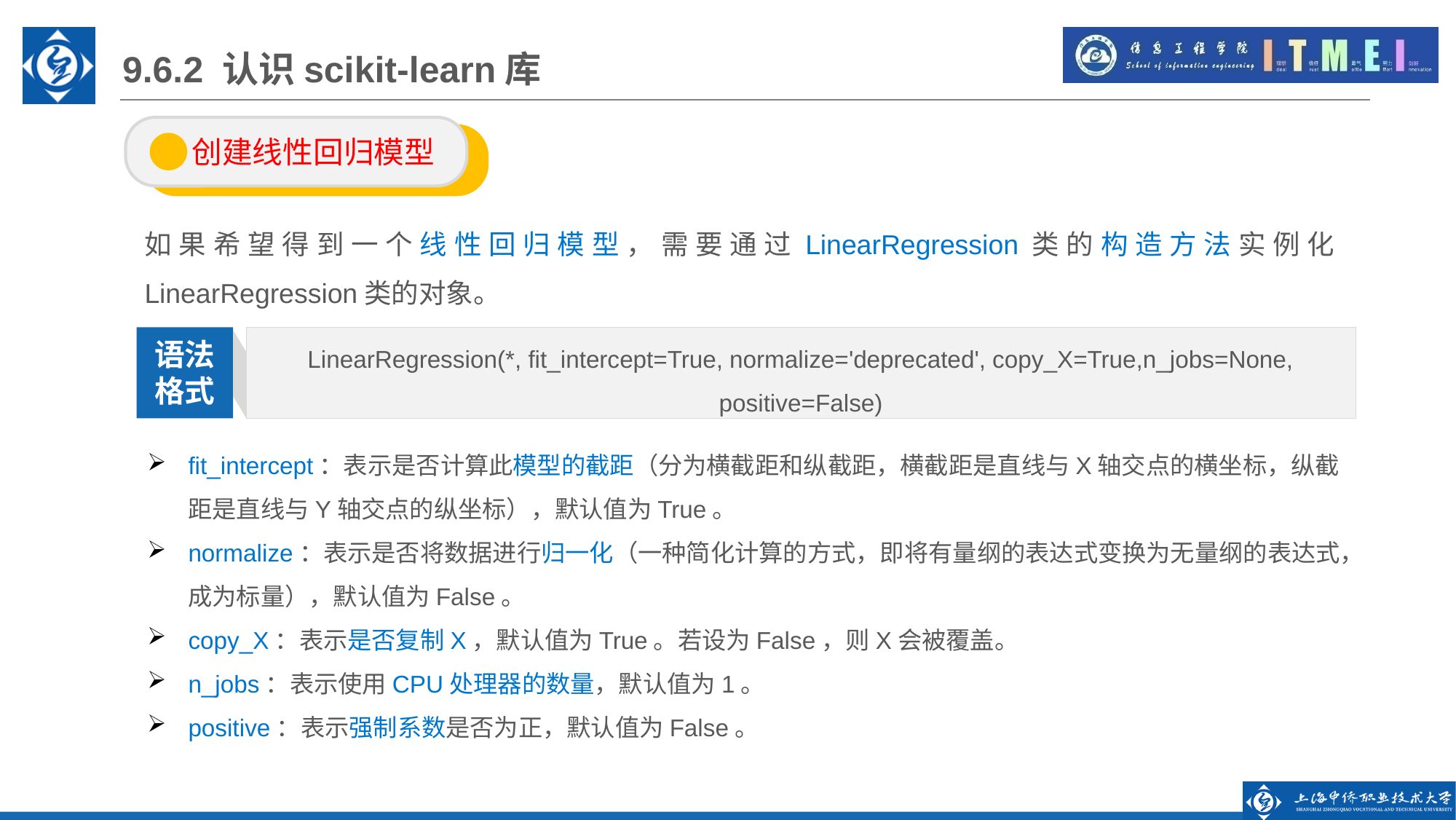

9.6.2 认识scikit-learn库
    创建线性回归模型

如果希望得到一个线性回归模型，需要通过LinearRegression类的构造方法实例化LinearRegression类的对象。

LinearRegression(*, fit_intercept=True, normalize='deprecated', copy_X=True,n_jobs=None, positive=False)

语法
格式
fit_intercept：表示是否计算此模型的截距（分为横截距和纵截距，横截距是直线与X轴交点的横坐标，纵截距是直线与Y轴交点的纵坐标），默认值为True。
normalize：表示是否将数据进行归一化（一种简化计算的方式，即将有量纲的表达式变换为无量纲的表达式，成为标量），默认值为False。
copy_X：表示是否复制X，默认值为True。若设为False，则X会被覆盖。
n_jobs：表示使用CPU处理器的数量，默认值为1。
positive：表示强制系数是否为正，默认值为False。